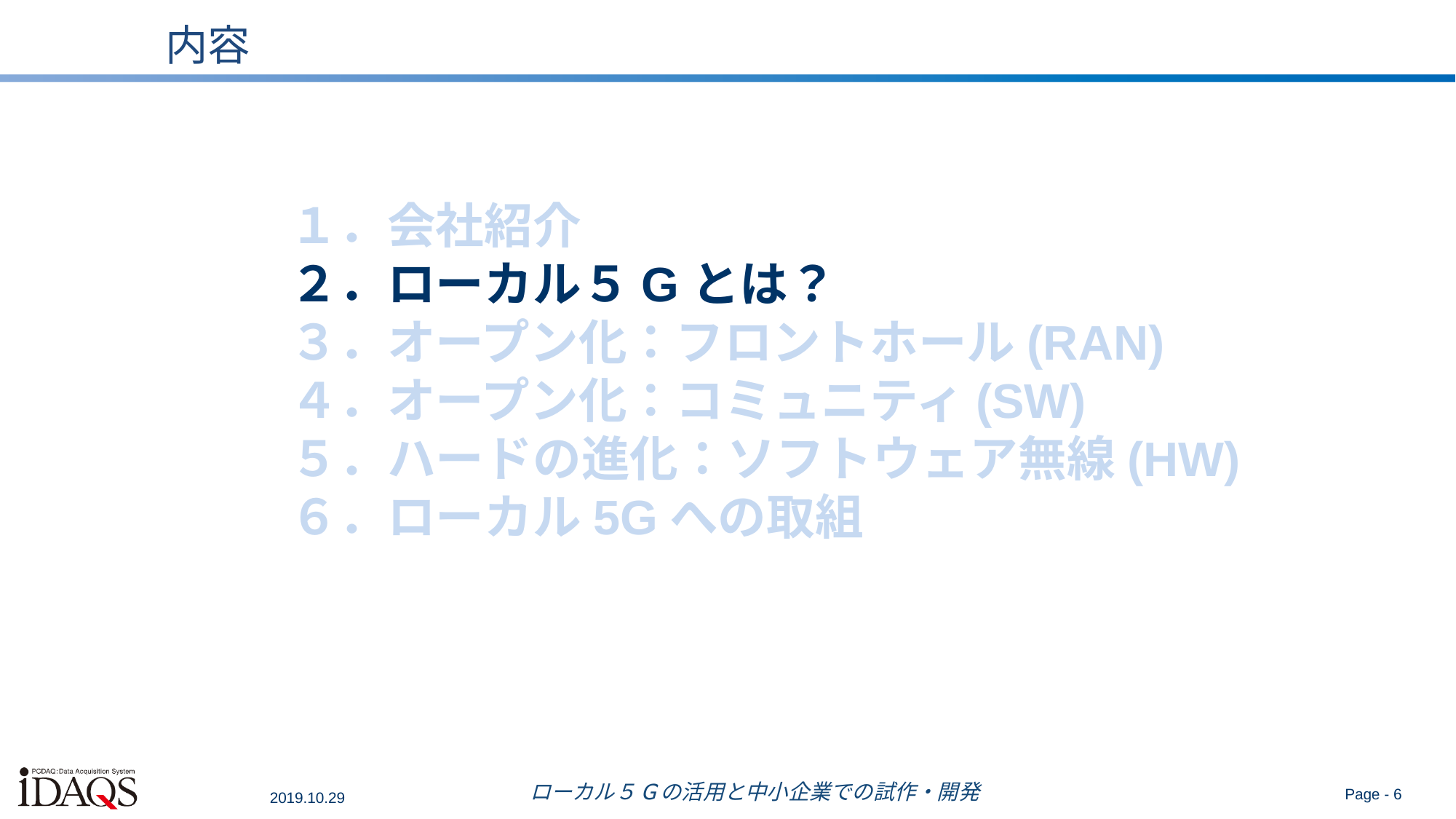

# 内容
１．会社紹介
２．ローカル５Gとは？
３．オープン化：フロントホール(RAN)
４．オープン化：コミュニティ(SW)
５．ハードの進化：ソフトウェア無線(HW)
６．ローカル5Gへの取組